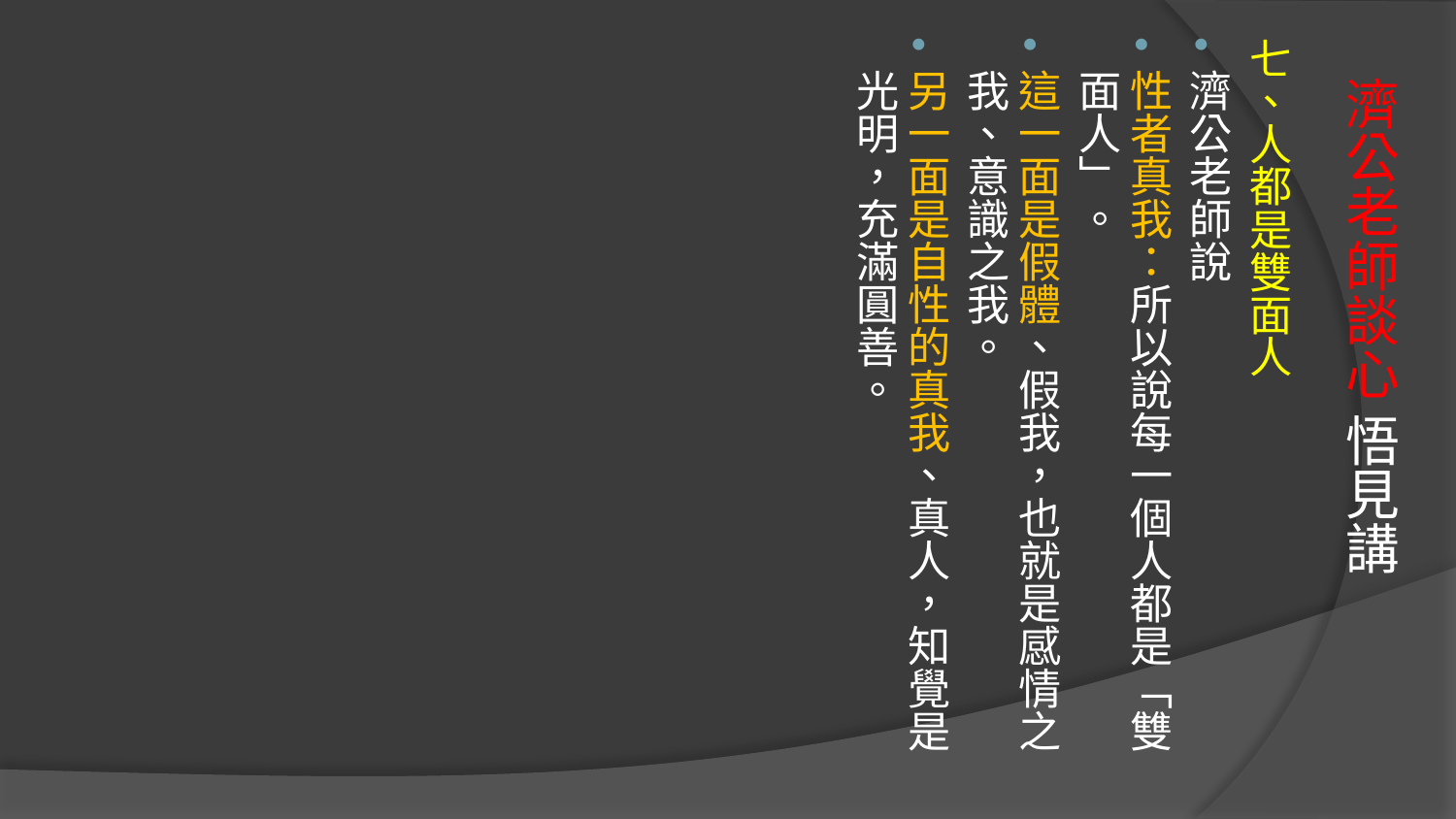

七、人都是雙面人
濟公老師說
性者真我：所以說每一個人都是「雙面人」。
這一面是假體、假我，也就是感情之我、意識之我。
另一面是自性的真我、真人，知覺是光明，充滿圓善。

# 濟公老師談心 悟見講